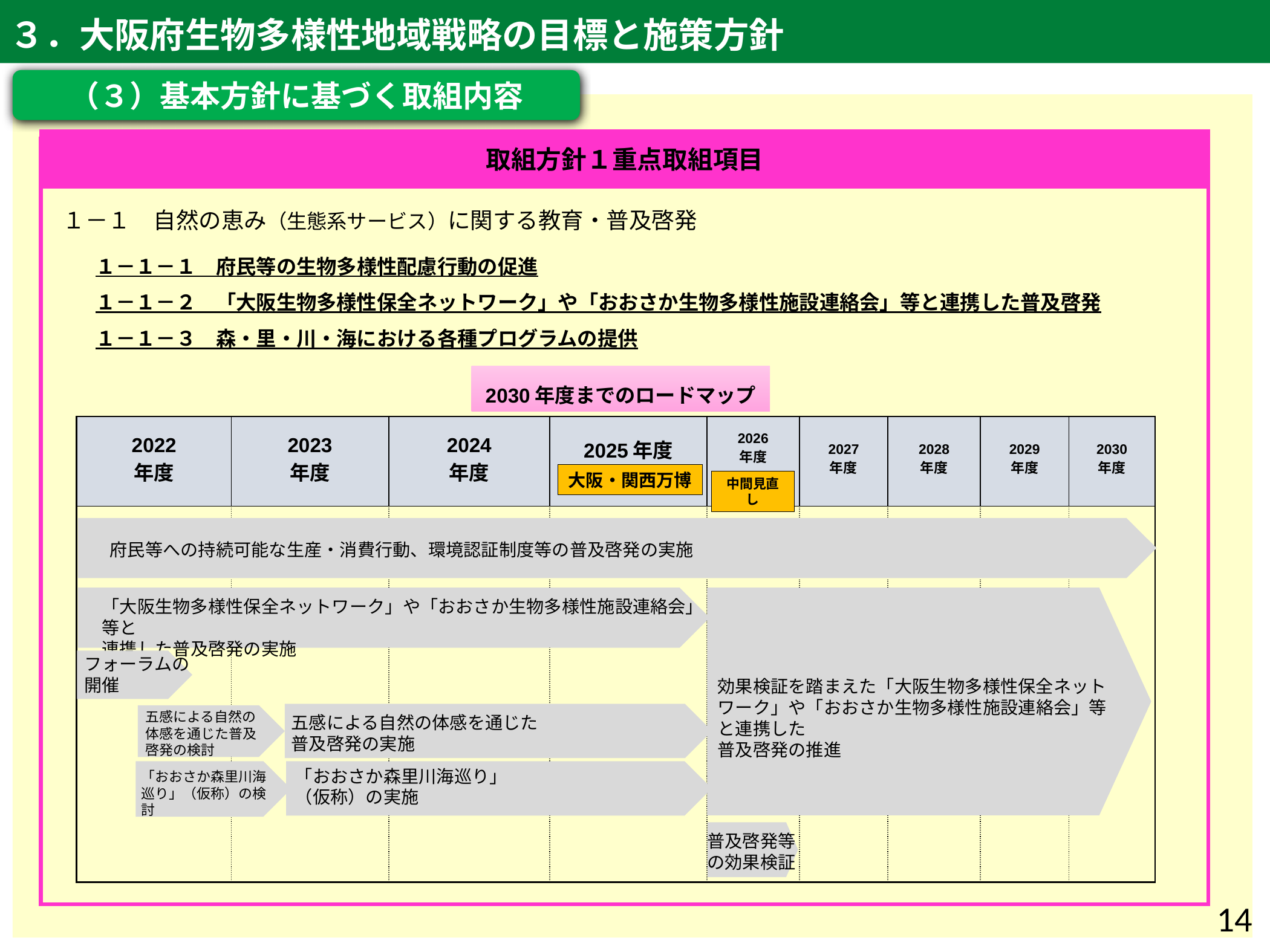

３．大阪府生物多様性地域戦略の目標と施策方針
（３）基本方針に基づく取組内容

取組方針１重点取組項目

１－１　自然の恵み（生態系サービス）に関する教育・普及啓発
１－１－１　府民等の生物多様性配慮行動の促進
１－１－２　「大阪生物多様性保全ネットワーク」や「おおさか生物多様性施設連絡会」等と連携した普及啓発
１－１－３　森・里・川・海における各種プログラムの提供
2030年度までのロードマップ
| 2022 年度 | 2023 年度 | 2024 年度 | 2025年度 | 2026 年度 | 2027 年度 | 2028 年度 | 2029 年度 | 2030 年度 |
| --- | --- | --- | --- | --- | --- | --- | --- | --- |
|  |  |  |  |  |  |  |  |  |
大阪・関西万博
中間見直し

府民等への持続可能な生産・消費行動、環境認証制度等の普及啓発の実施

「大阪生物多様性保全ネットワーク」や「おおさか生物多様性施設連絡会」等と
連携した普及啓発の実施

フォーラムの
開催

効果検証を踏まえた「大阪生物多様性保全ネットワーク」や「おおさか生物多様性施設連絡会」等と連携した
普及啓発の推進

五感による自然の体感を通じた
普及啓発の実施
五感による自然の
体感を通じた普及
啓発の検討

「おおさか森里川海巡り」
（仮称）の実施

「おおさか森里川海巡り」（仮称）の検討

普及啓発等の効果検証
14